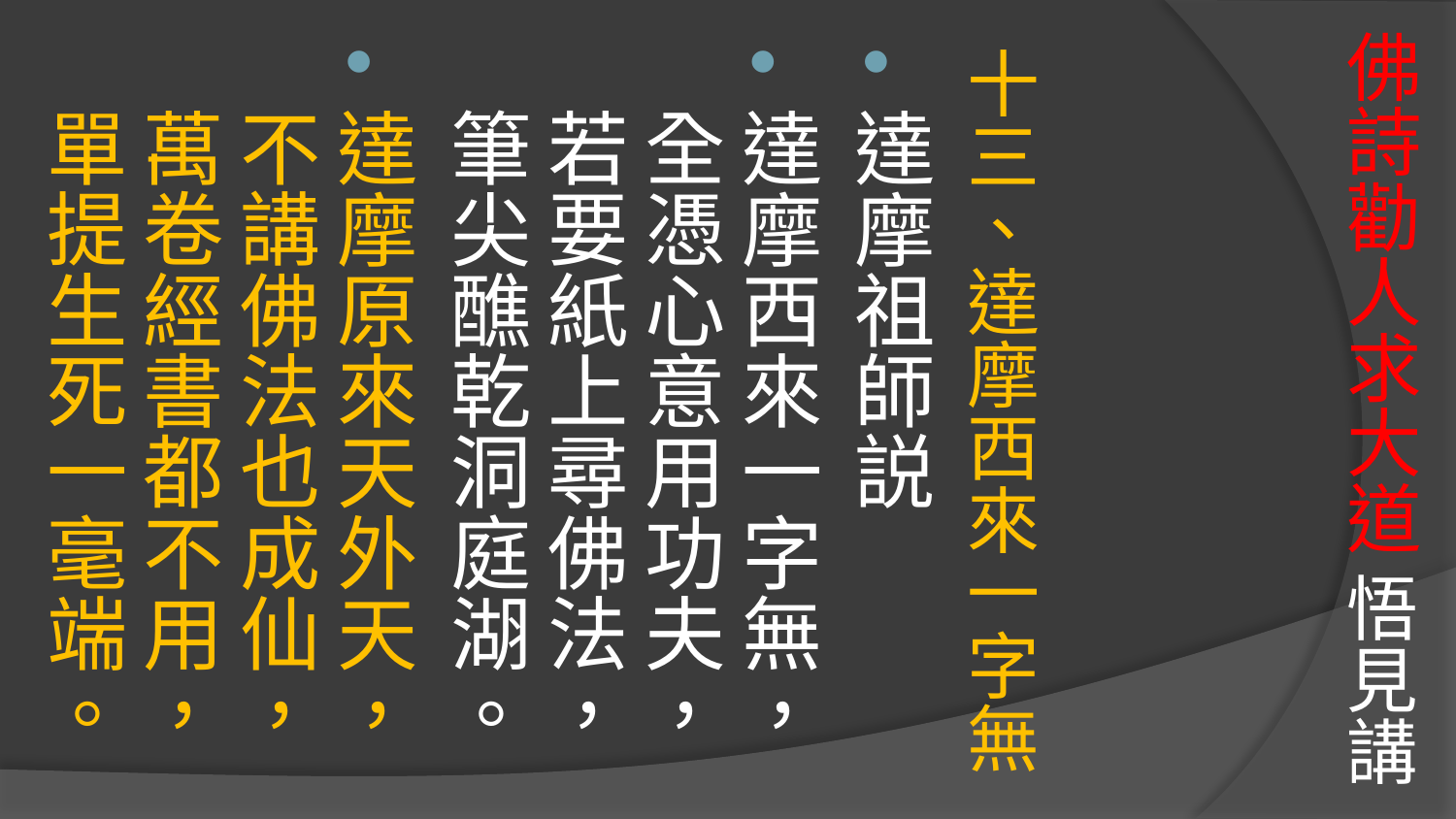

# 佛詩勸人求大道 悟見講
十三、達摩西來一字無
達摩祖師説
達摩西來一字無，全憑心意用功夫，
若要紙上尋佛法，筆尖醮乾洞庭湖。
達摩原來天外天，不講佛法也成仙，
萬卷經書都不用，單提生死一毫端。